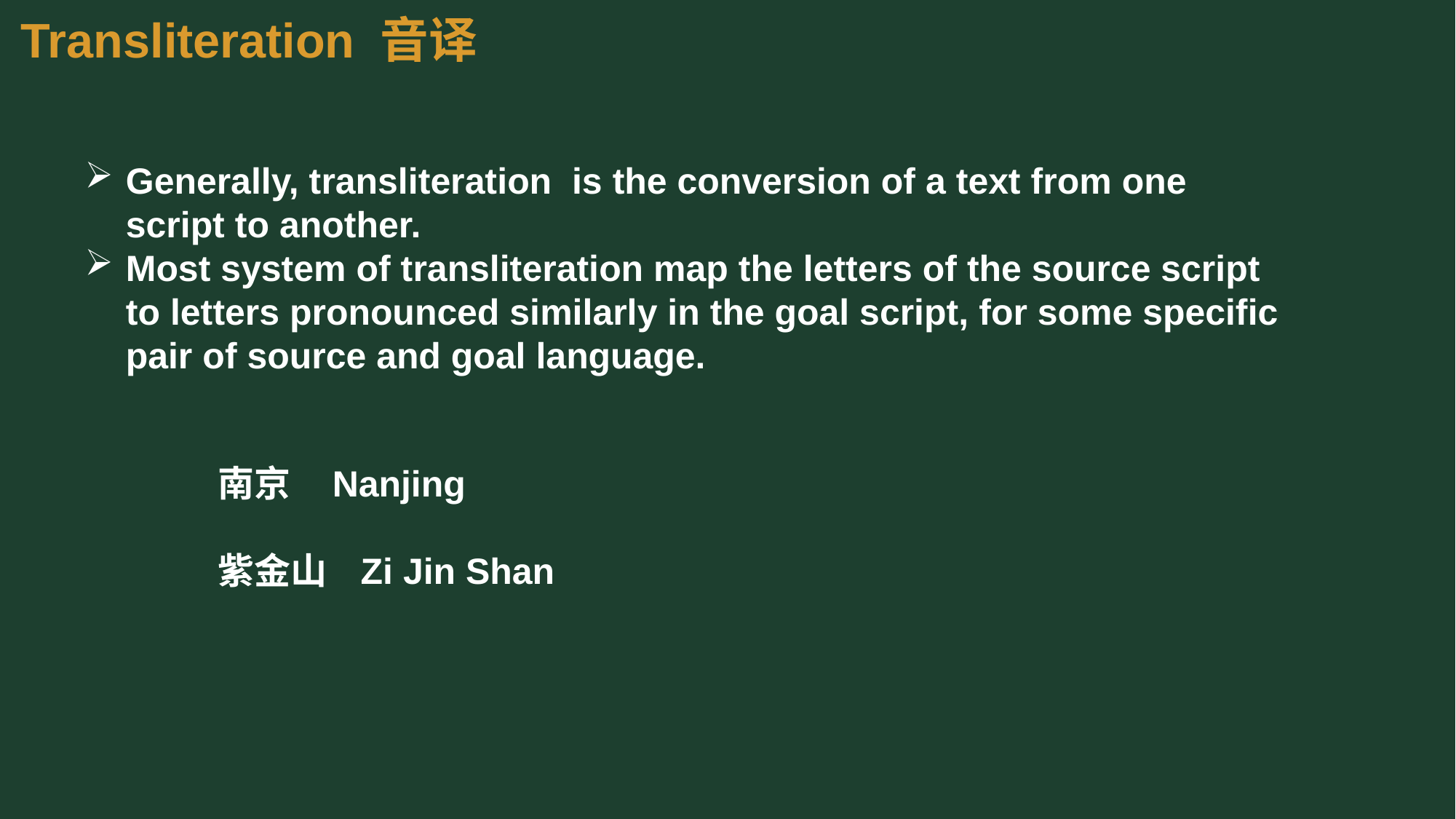

Transliteration 音译
Generally, transliteration  is the conversion of a text from one script to another.
Most system of transliteration map the letters of the source script to letters pronounced similarly in the goal script, for some specific pair of source and goal language.
南京    Nanjing

紫金山   Zi Jin Shan